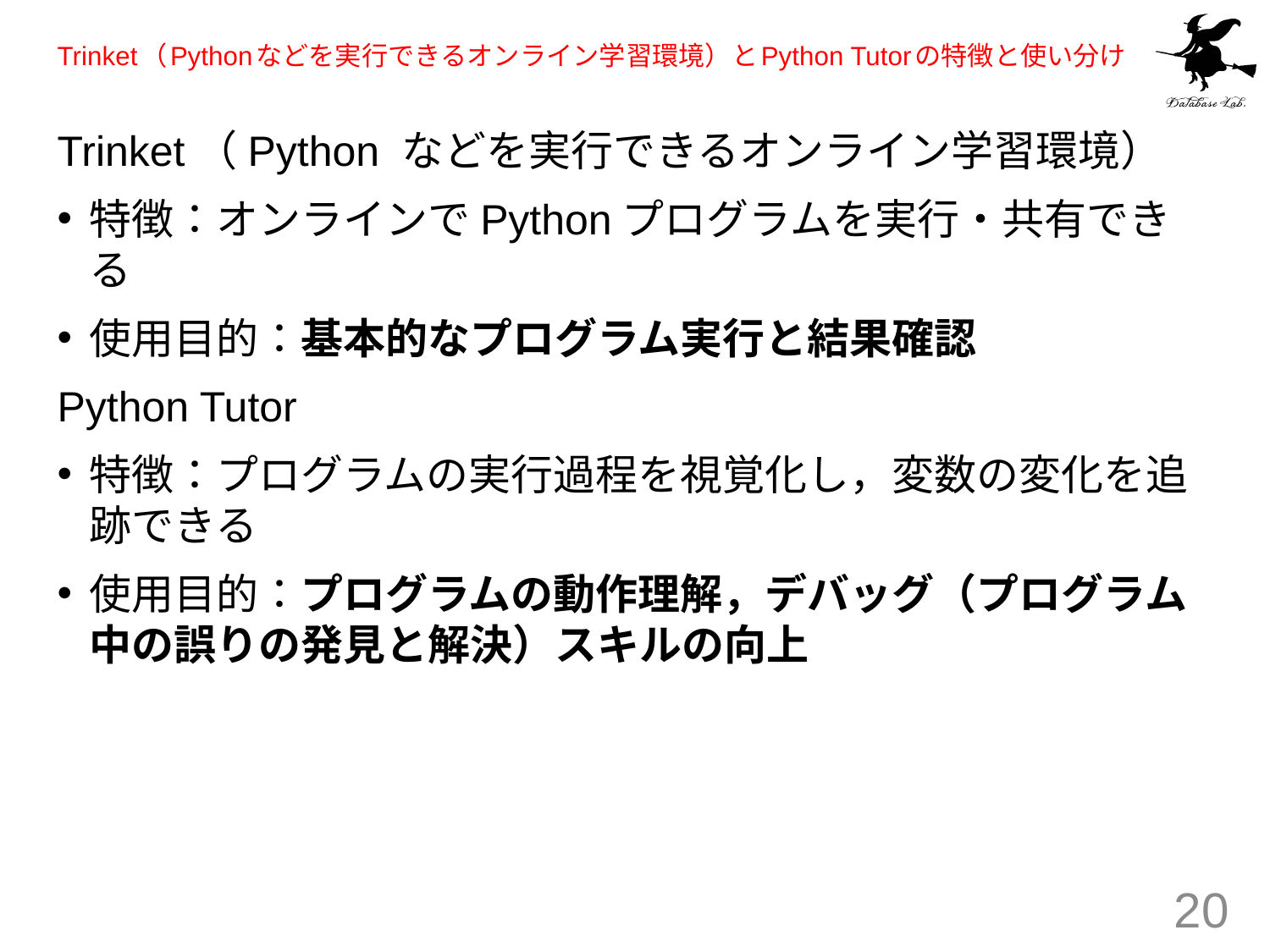

# Trinket（Pythonなどを実行できるオンライン学習環境）とPython Tutorの特徴と使い分け
Trinket（Python などを実行できるオンライン学習環境）
特徴：オンラインでPythonプログラムを実行・共有できる
使用目的：基本的なプログラム実行と結果確認
Python Tutor
特徴：プログラムの実行過程を視覚化し，変数の変化を追跡できる
使用目的：プログラムの動作理解，デバッグ（プログラム中の誤りの発見と解決）スキルの向上
20